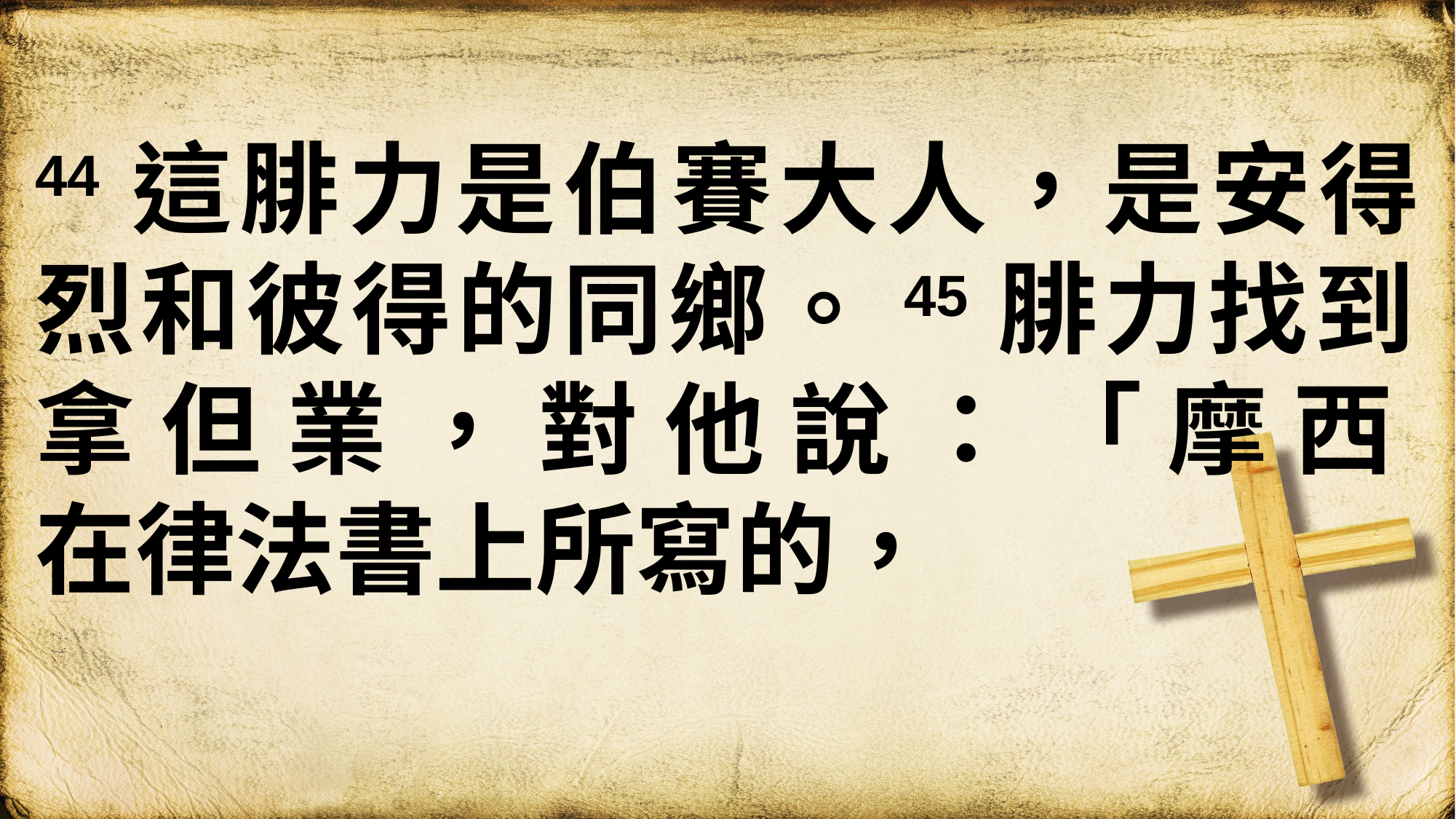

44這腓力是伯賽大人，是安得烈和彼得的同鄉。45腓力找到
拿但業，對他說：「摩西
在律法書上所寫的，